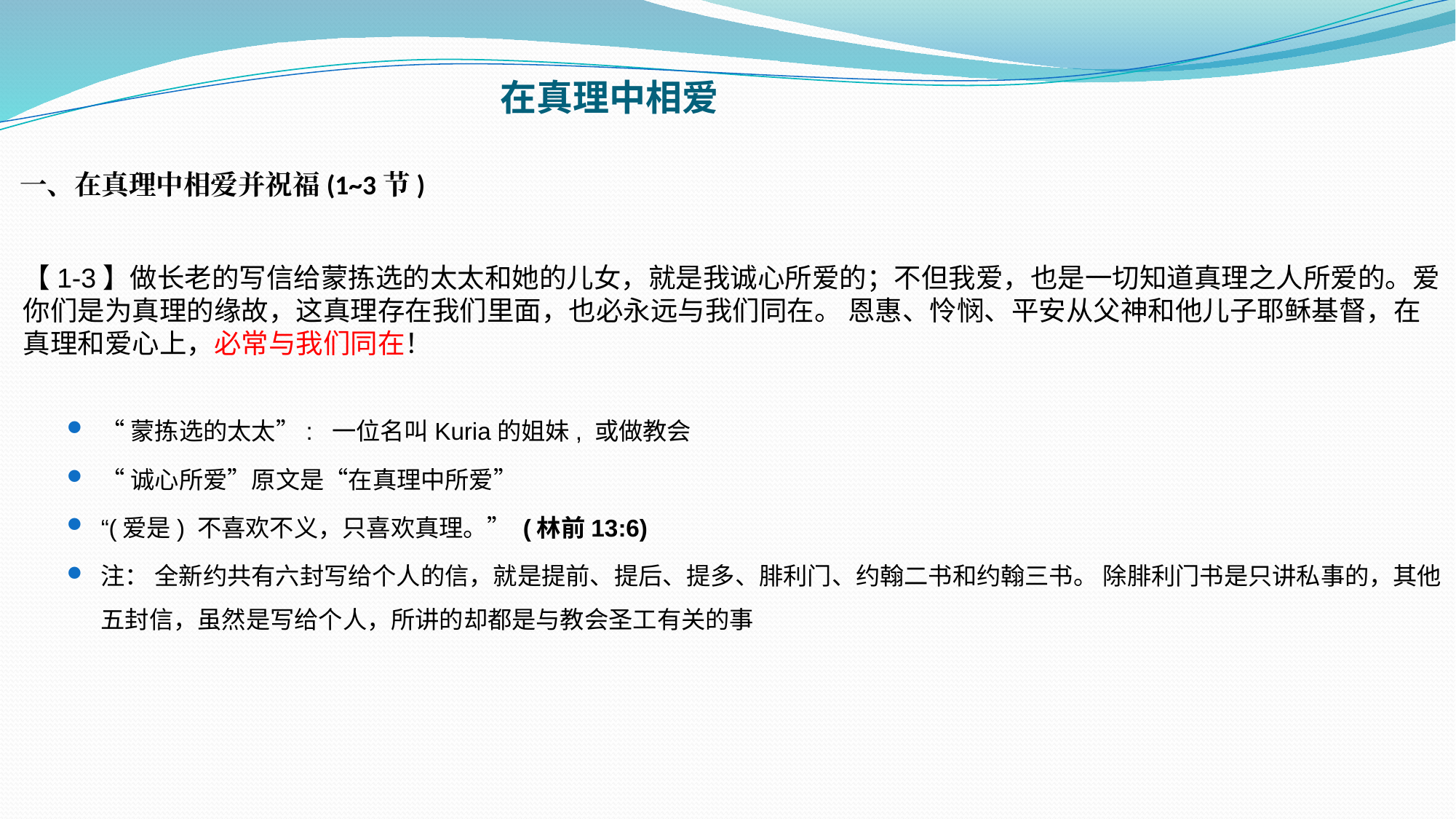

# 在真理中相爱
一、在真理中相爱并祝福(1~3节)

【1-3】做长老的写信给蒙拣选的太太和她的儿女，就是我诚心所爱的；不但我爱，也是一切知道真理之人所爱的。爱你们是为真理的缘故，这真理存在我们里面，也必永远与我们同在。 恩惠、怜悯、平安从父神和他儿子耶稣基督，在真理和爱心上，必常与我们同在！

“蒙拣选的太太”:  一位名叫Kuria的姐妹, 或做教会
“诚心所爱”原文是“在真理中所爱”
“(爱是) 不喜欢不义，只喜欢真理。” (林前13:6)
注： 全新约共有六封写给个人的信，就是提前、提后、提多、腓利门、约翰二书和约翰三书。 除腓利门书是只讲私事的，其他五封信，虽然是写给个人，所讲的却都是与教会圣工有关的事